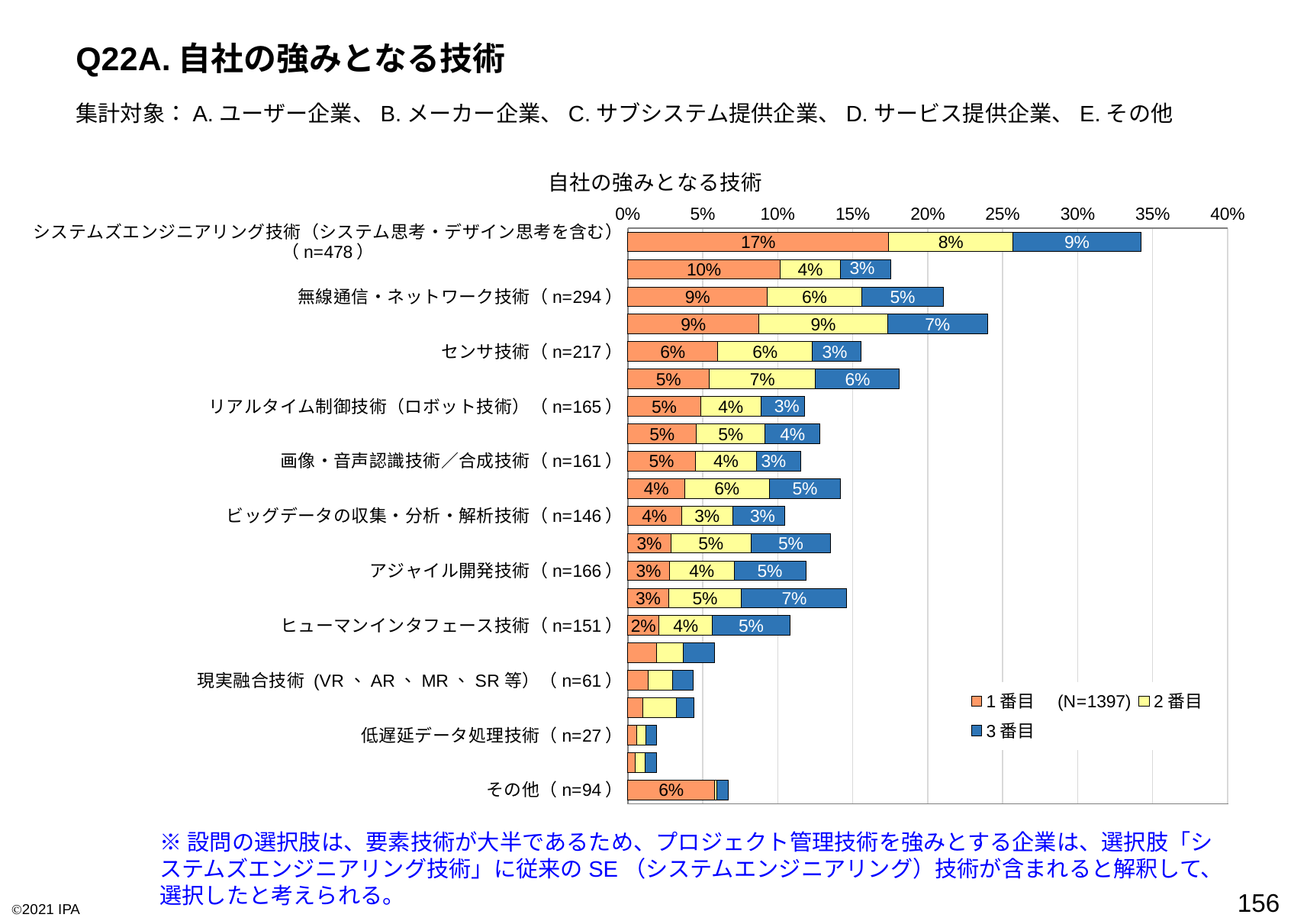

Q22A.自社の強みとなる技術
集計対象：A.ユーザー企業、B.メーカー企業、C.サブシステム提供企業、D.サービス提供企業、E.その他

### Chart: 自社の強みとなる技術

| Category | 1番目　(N=1397) | 2番目 | 3番目 |
|---|---|---|---|
| システムズエンジニアリング技術（システム思考・デザイン思考を含む）（n=478） | 0.1739441660701503 | 0.08303507516105942 | 0.08518253400143164 |
| デバイス技術（n=245） | 0.10164638511095204 | 0.04008589835361489 | 0.03364352183249821 |
| 無線通信・ネットワーク技術（n=294） | 0.09305654974946313 | 0.06299212598425197 | 0.05440229062276306 |
| IoTシステム構築技術（n=335） | 0.08732999284180387 | 0.08589835361488905 | 0.06657122405153901 |
| センサ技術（n=217） | 0.06012884753042233 | 0.06299212598425197 | 0.03221188260558339 |
| サーバ／ストレージ技術（管理・運用を含む）（n=253） | 0.05440229062276306 | 0.07086614173228346 | 0.05583392984967788 |
| リアルタイム制御技術（ロボット技術）（n=165） | 0.048675733715103794 | 0.04008589835361489 | 0.02934860415175376 |
| モデリング技術（制御、システム、ユーザ、データ等）（n=179） | 0.04581245526127416 | 0.04581245526127416 | 0.03650680028632784 |
| 画像・音声認識技術／合成技術（n=161） | 0.04509663564781675 | 0.0408017179670723 | 0.02934860415175376 |
| AI（機械学習、ディープラーニング等）技術（n=198） | 0.03793843951324266 | 0.05654974946313529 | 0.047244094488188976 |
| ビッグデータの収集・分析・解析技術（n=146） | 0.03579098067287044 | 0.03435934144595562 | 0.03435934144595562 |
| セーフティ及びセキュリティ技術（n=189） | 0.02863278453829635 | 0.05368647100930565 | 0.052970651395848244 |
| アジャイル開発技術（n=166） | 0.02791696492483894 | 0.04294917680744453 | 0.047959914101646385 |
| 他の製品・システムとの接続を想定した検証技術（n=204） | 0.02720114531138153 | 0.048675733715103794 | 0.07015032211882606 |
| ヒューマンインタフェース技術（n=151） | 0.020758768790264854 | 0.03579098067287044 | 0.05153901216893343 |
| アクチュエータ技術（n=81） | 0.019327129563350035 | 0.01789549033643522 | 0.020758768790264854 |
| 現実融合技術 (VR、AR、MR、SR等）（n=61） | 0.013600572655690766 | 0.0164638511095204 | 0.013600572655690766 |
| エッジコンピューティング／フォグコンピューティング（n=62） | 0.010021474588403722 | 0.02219040801717967 | 0.012168933428775949 |
| 低遅延データ処理技術（n=27） | 0.00572655690765927 | 0.006442376521116679 | 0.0071581961345740875 |
| ブロックチェーン技術（n=27） | 0.005010737294201861 | 0.006442376521116679 | 0.007874015748031496 |
| その他（n=94） | 0.05798138869005011 | 0.0014316392269148174 | 0.007874015748031496 |
※設問の選択肢は、要素技術が大半であるため、プロジェクト管理技術を強みとする企業は、選択肢「システムズエンジニアリング技術」に従来のSE（システムエンジニアリング）技術が含まれると解釈して、選択したと考えられる。